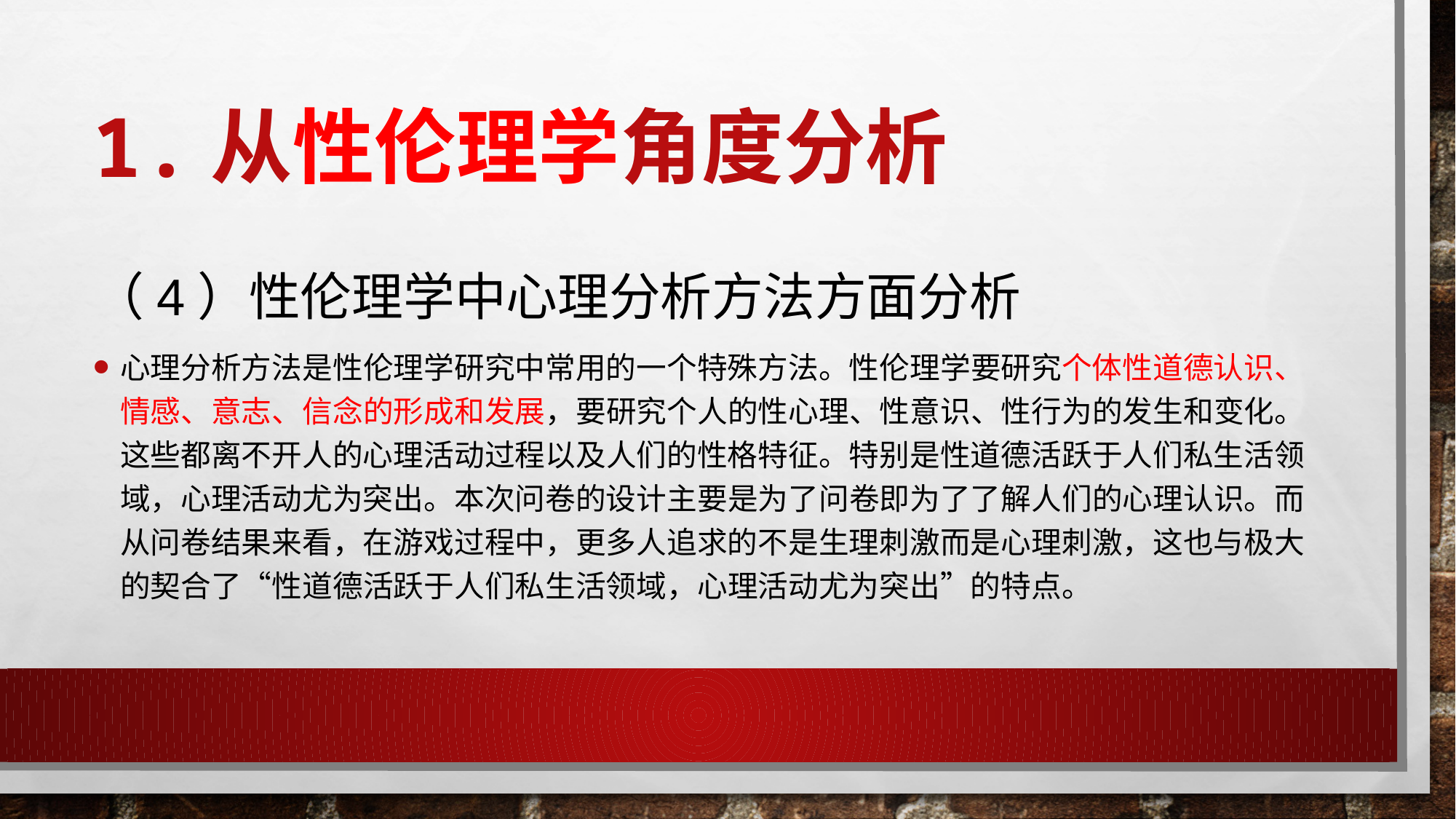

# 1.从性伦理学角度分析
（4）性伦理学中心理分析方法方面分析
心理分析方法是性伦理学研究中常用的一个特殊方法。性伦理学要研究个体性道德认识、情感、意志、信念的形成和发展，要研究个人的性心理、性意识、性行为的发生和变化。这些都离不开人的心理活动过程以及人们的性格特征。特别是性道德活跃于人们私生活领域，心理活动尤为突出。本次问卷的设计主要是为了问卷即为了了解人们的心理认识。而从问卷结果来看，在游戏过程中，更多人追求的不是生理刺激而是心理刺激，这也与极大的契合了“性道德活跃于人们私生活领域，心理活动尤为突出”的特点。